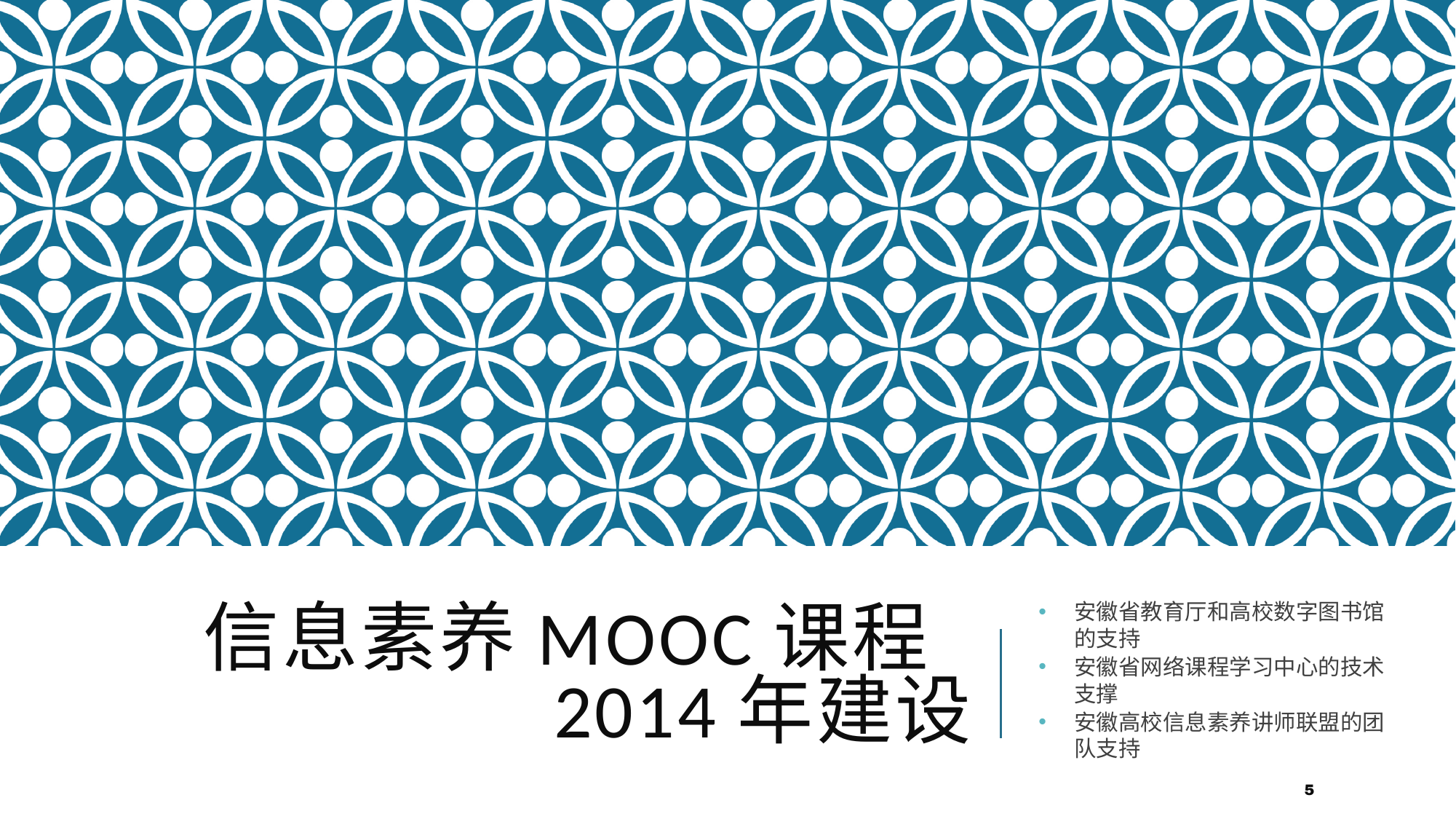

# 信息素养MOOC课程   2014年建设
安徽省教育厅和高校数字图书馆的支持
安徽省网络课程学习中心的技术支撑
安徽高校信息素养讲师联盟的团队支持
5